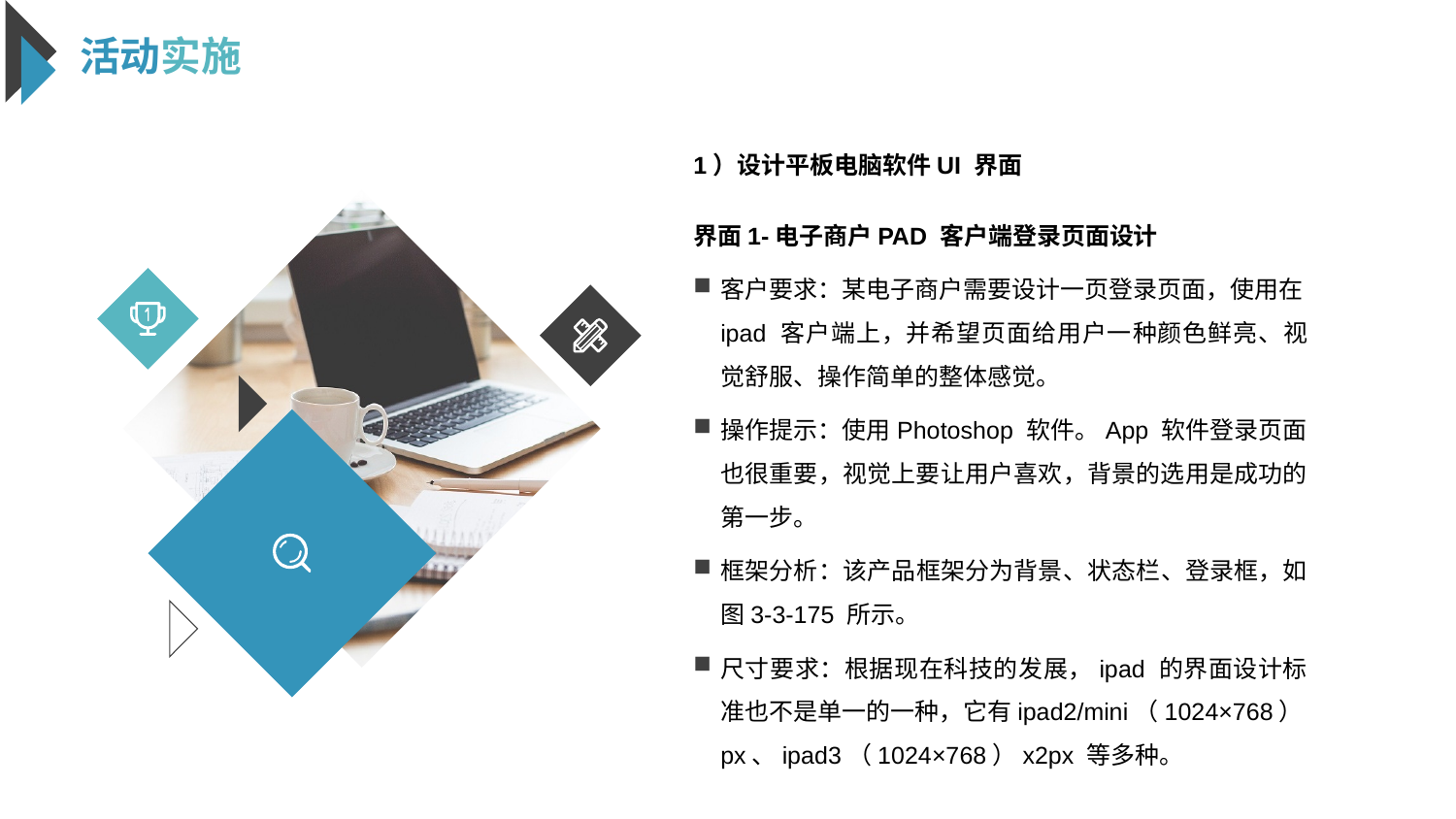

活动实施

1）设计平板电脑软件UI 界面

界面1-电子商户PAD 客户端登录页面设计
客户要求：某电子商户需要设计一页登录页面，使用在ipad 客户端上，并希望页面给用户一种颜色鲜亮、视觉舒服、操作简单的整体感觉。
操作提示：使用Photoshop 软件。App 软件登录页面也很重要，视觉上要让用户喜欢，背景的选用是成功的第一步。
框架分析：该产品框架分为背景、状态栏、登录框，如图3-3-175 所示。
尺寸要求：根据现在科技的发展，ipad 的界面设计标准也不是单一的一种，它有ipad2/mini（1024×768）px、ipad3（1024×768）x2px 等多种。